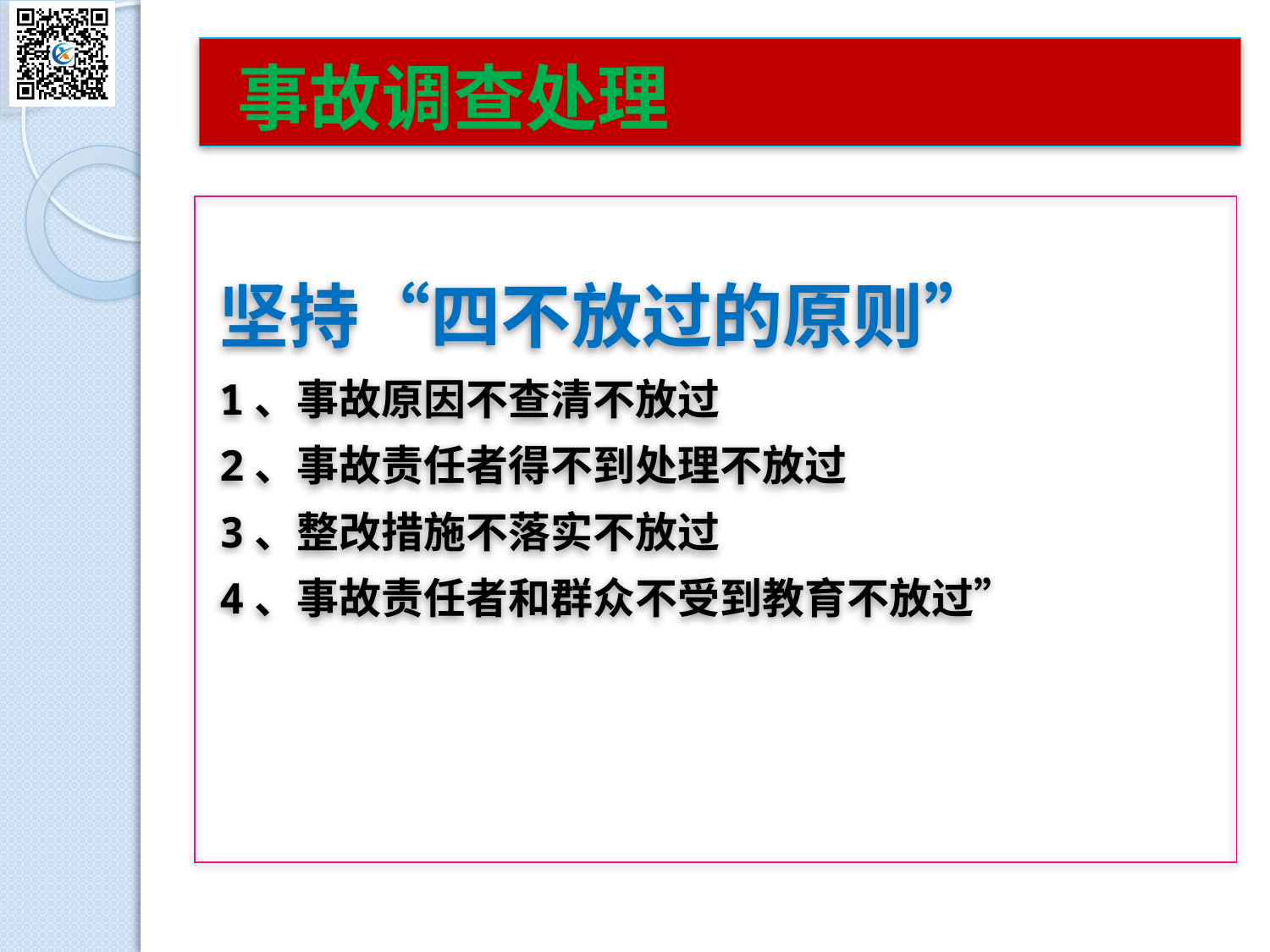

# 事故调查处理

坚持“四不放过的原则”
1、事故原因不查清不放过
2、事故责任者得不到处理不放过
3、整改措施不落实不放过
4、事故责任者和群众不受到教育不放过”